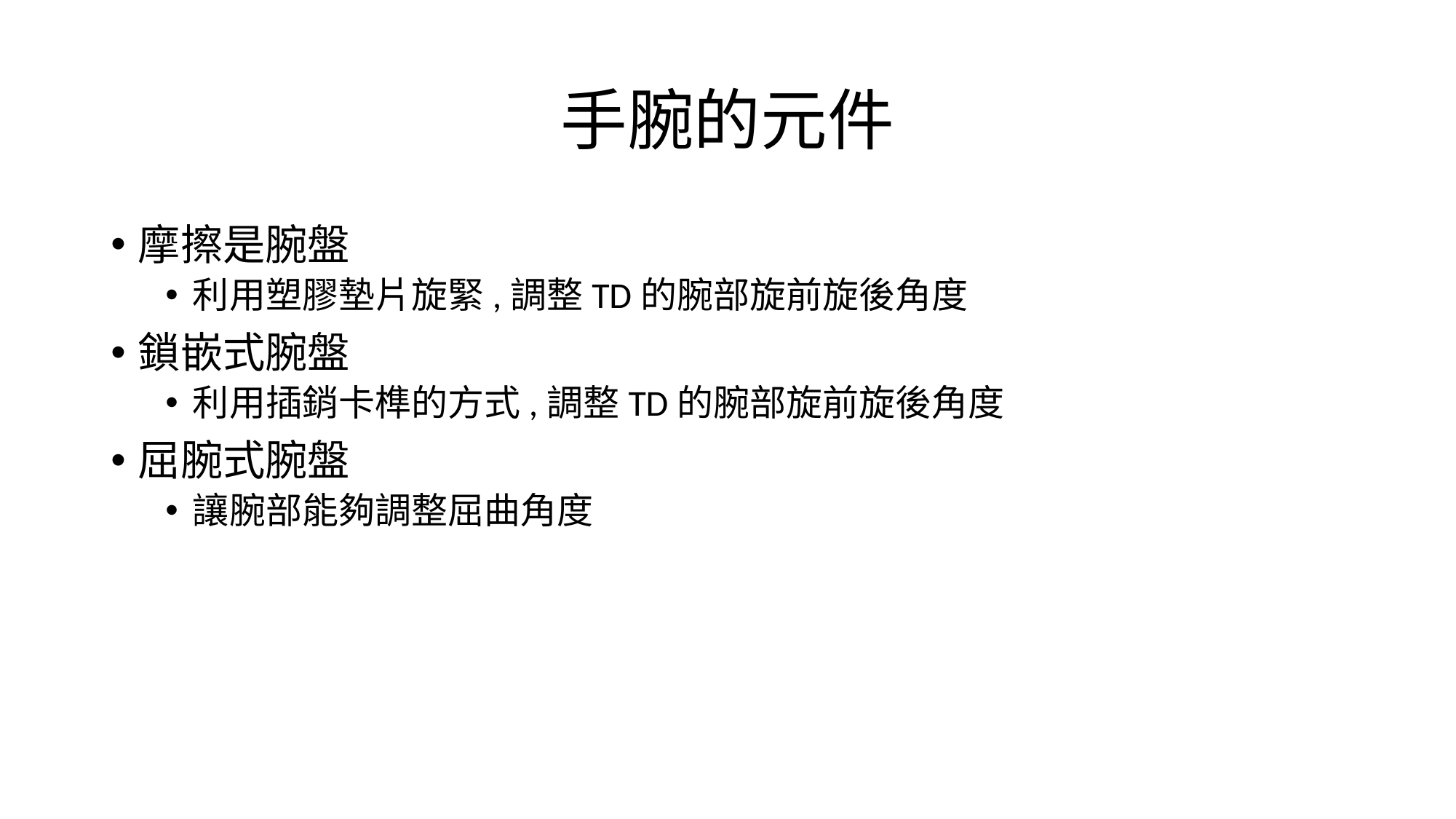

# 手腕的元件
摩擦是腕盤
利用塑膠墊片旋緊,調整TD的腕部旋前旋後角度
鎖嵌式腕盤
利用插銷卡榫的方式,調整TD的腕部旋前旋後角度
屈腕式腕盤
讓腕部能夠調整屈曲角度